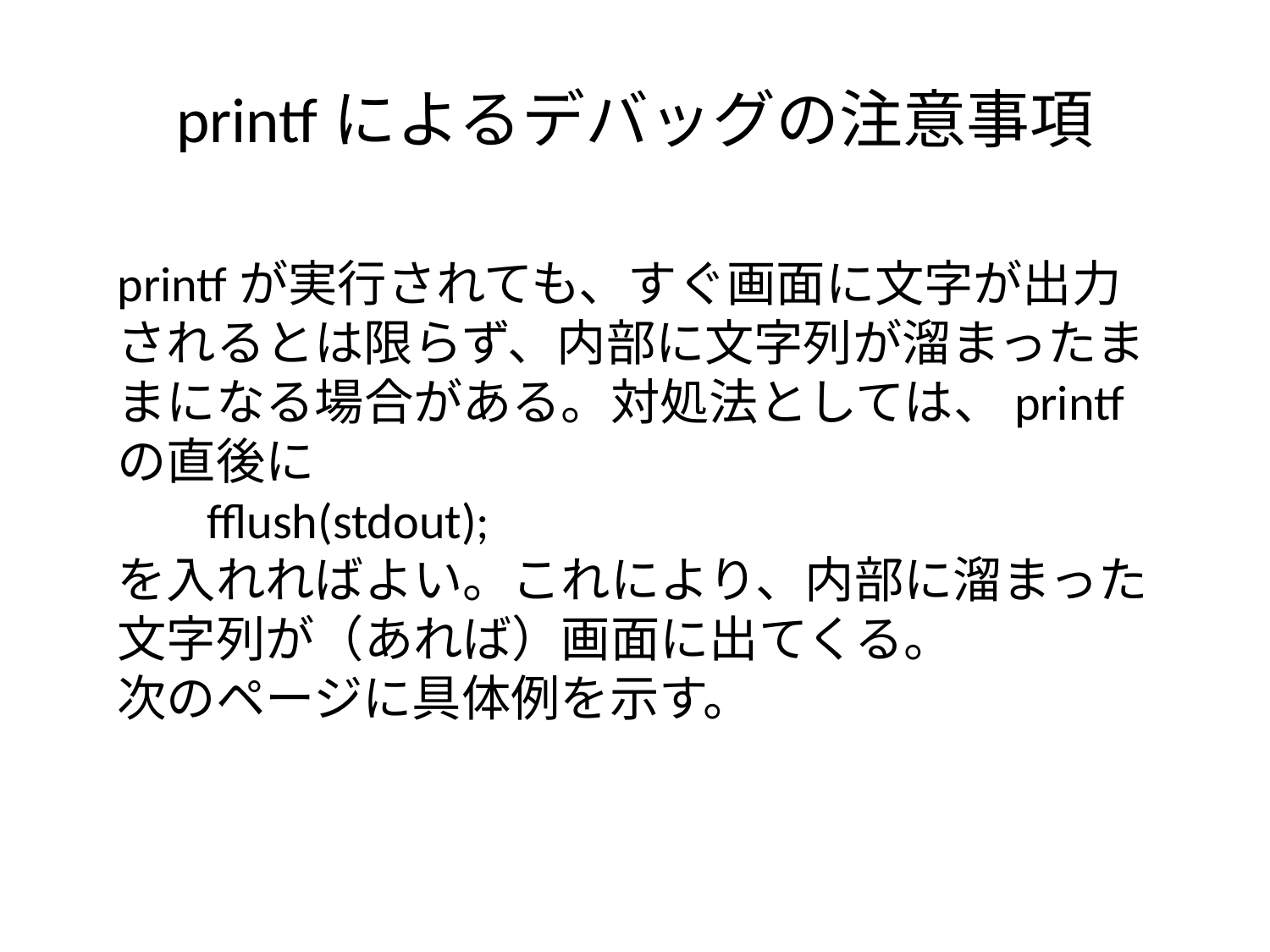

# printfによるデバッグの注意事項
printfが実行されても、すぐ画面に文字が出力されるとは限らず、内部に文字列が溜まったままになる場合がある。対処法としては、printfの直後に
        fflush(stdout);
を入れればよい。これにより、内部に溜まった文字列が（あれば）画面に出てくる。
次のページに具体例を示す。